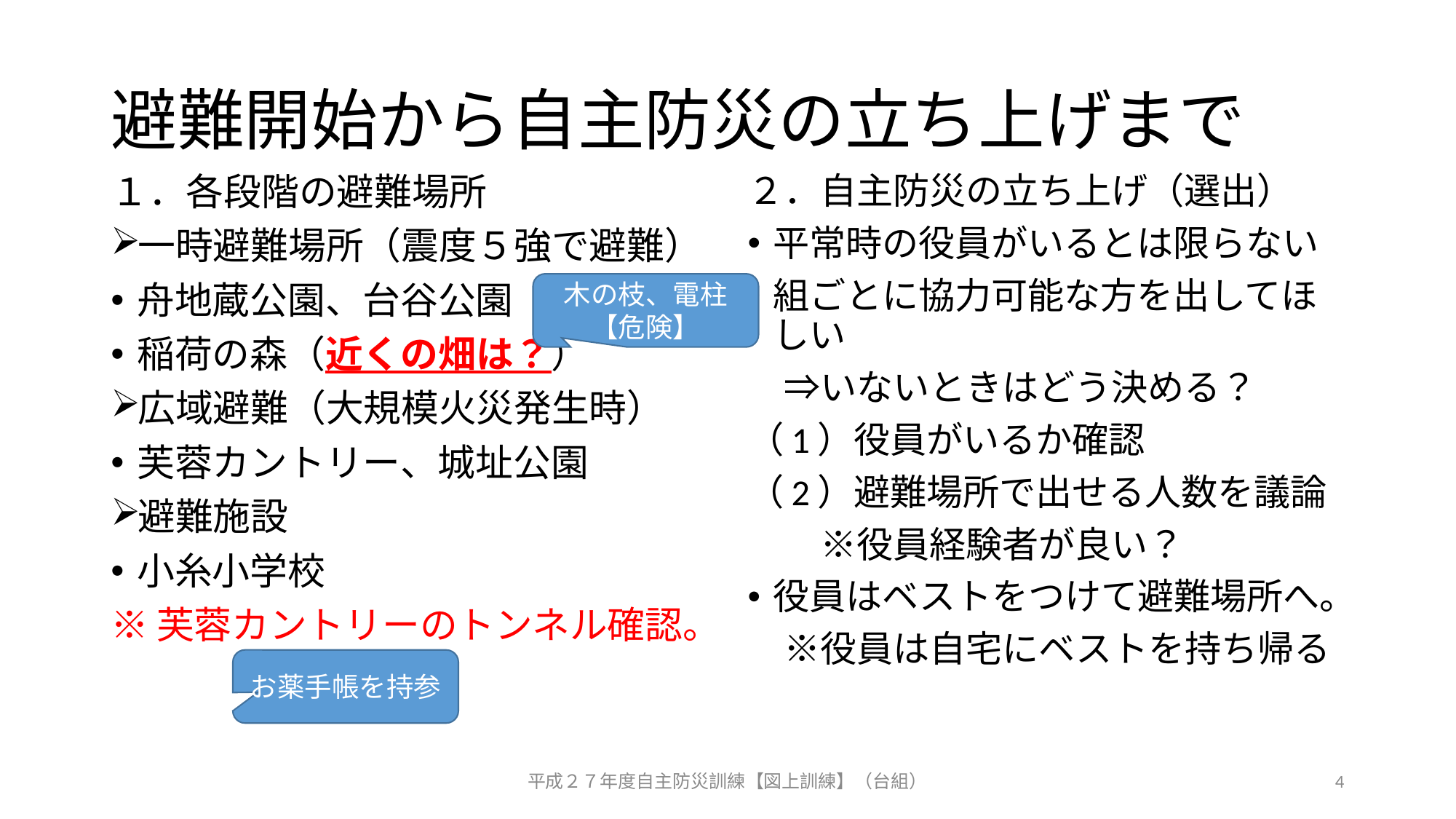

# 避難開始から自主防災の立ち上げまで
１．各段階の避難場所
一時避難場所（震度５強で避難）
舟地蔵公園、台谷公園
稲荷の森（近くの畑は？）
広域避難（大規模火災発生時）
芙蓉カントリー、城址公園
避難施設
小糸小学校
※芙蓉カントリーのトンネル確認。
２．自主防災の立ち上げ（選出）
平常時の役員がいるとは限らない
組ごとに協力可能な方を出してほしい
　⇒いないときはどう決める？
（1）役員がいるか確認
（2）避難場所で出せる人数を議論
　　※役員経験者が良い？
役員はベストをつけて避難場所へ。
　※役員は自宅にベストを持ち帰る
木の枝、電柱
【危険】
お薬手帳を持参
平成２７年度自主防災訓練【図上訓練】（台組）
4